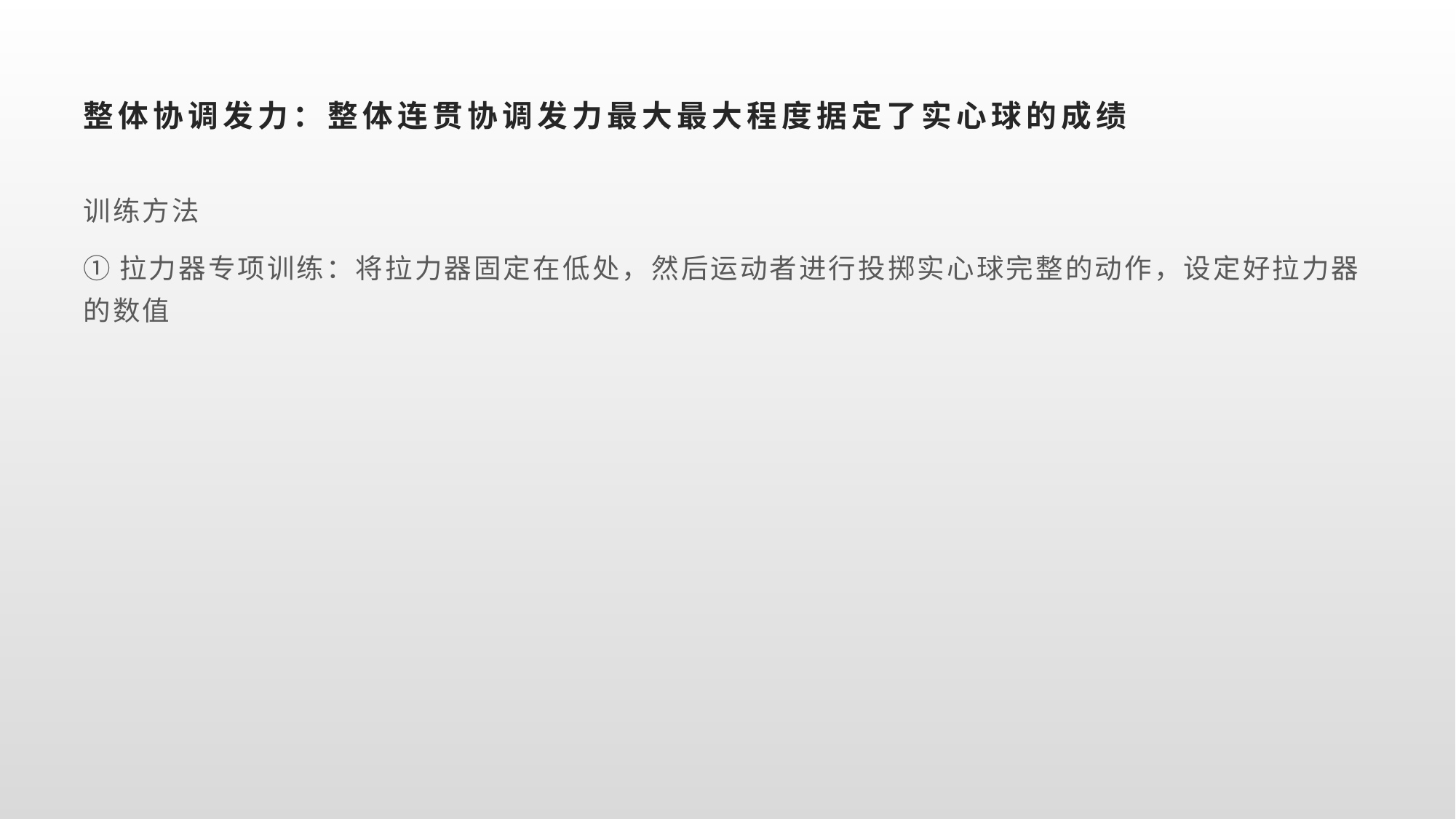

# 整体协调发力：整体连贯协调发力最大最大程度据定了实心球的成绩
训练方法
①拉力器专项训练：将拉力器固定在低处，然后运动者进行投掷实心球完整的动作，设定好拉力器的数值